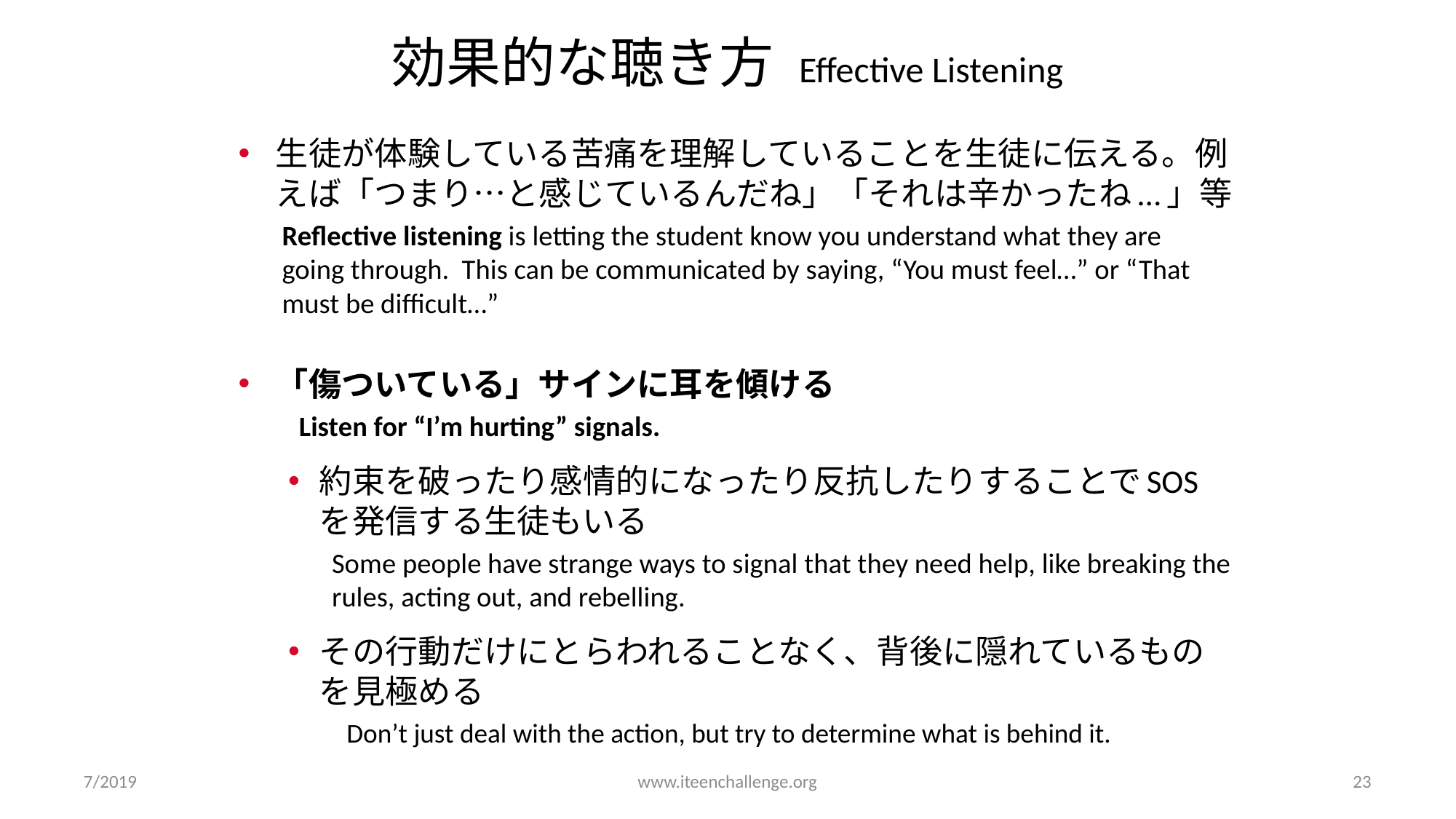

# 効果的な聴き方 Effective Listening
生徒が体験している苦痛を理解していることを生徒に伝える。例えば「つまり…と感じているんだね」「それは辛かったね...」等
Reflective listening is letting the student know you understand what they are　going through.  This can be communicated by saying, “You must feel…” or “That must be difficult…”

「傷ついている」サインに耳を傾ける
　　Listen for “I’m hurting” signals.
約束を破ったり感情的になったり反抗したりすることでSOSを発信する生徒もいる
Some people have strange ways to signal that they need help, like breaking the rules, acting out, and rebelling.
その行動だけにとらわれることなく、背後に隠れているものを見極める
　　Don’t just deal with the action, but try to determine what is behind it.

7/2019
www.iteenchallenge.org
23